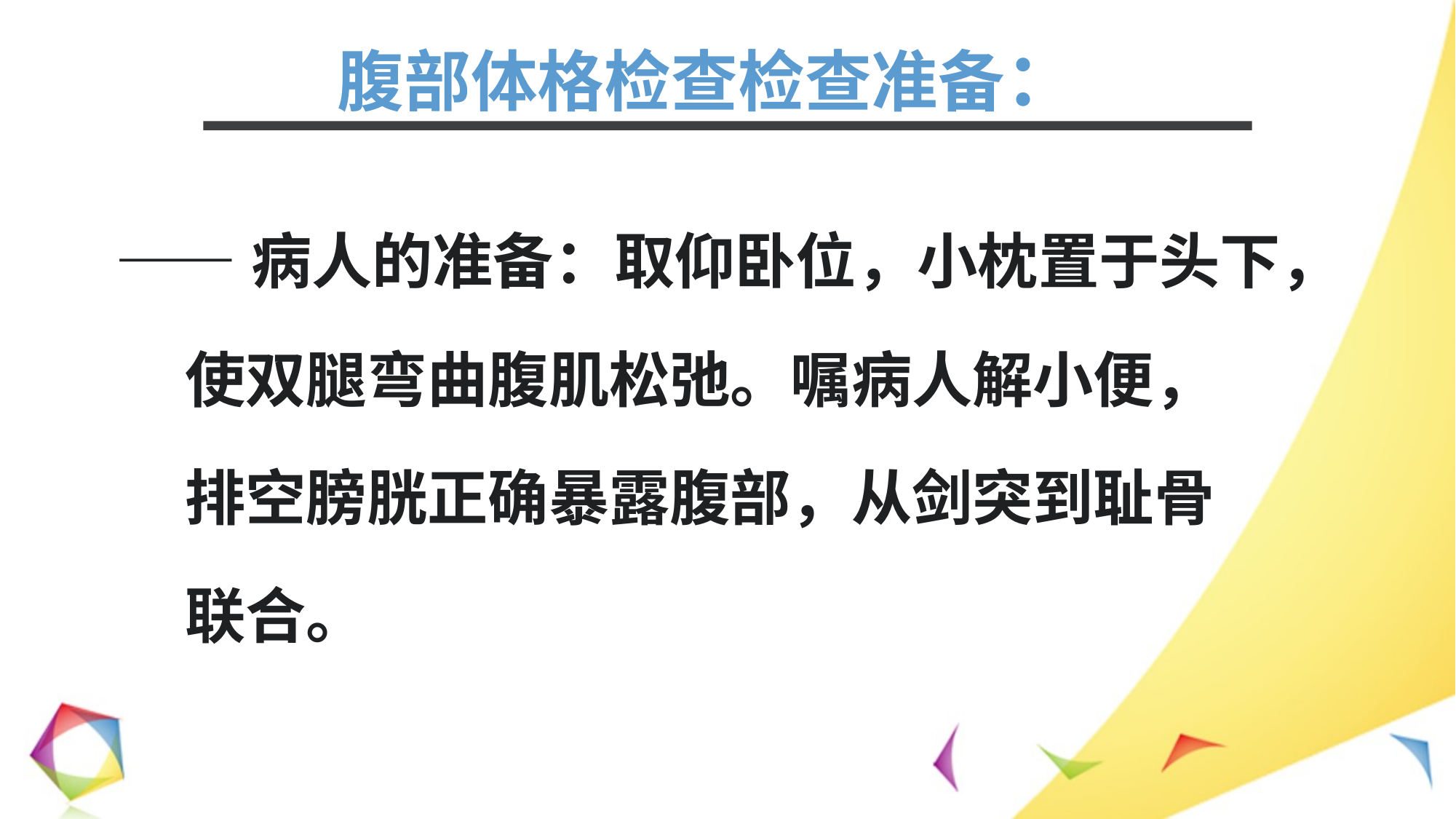

# 腹部体格检查检查准备：

——病人的准备：取仰卧位，小枕置于头下，
    使双腿弯曲腹肌松弛。嘱病人解小便，
    排空膀胱正确暴露腹部，从剑突到耻骨
    联合。